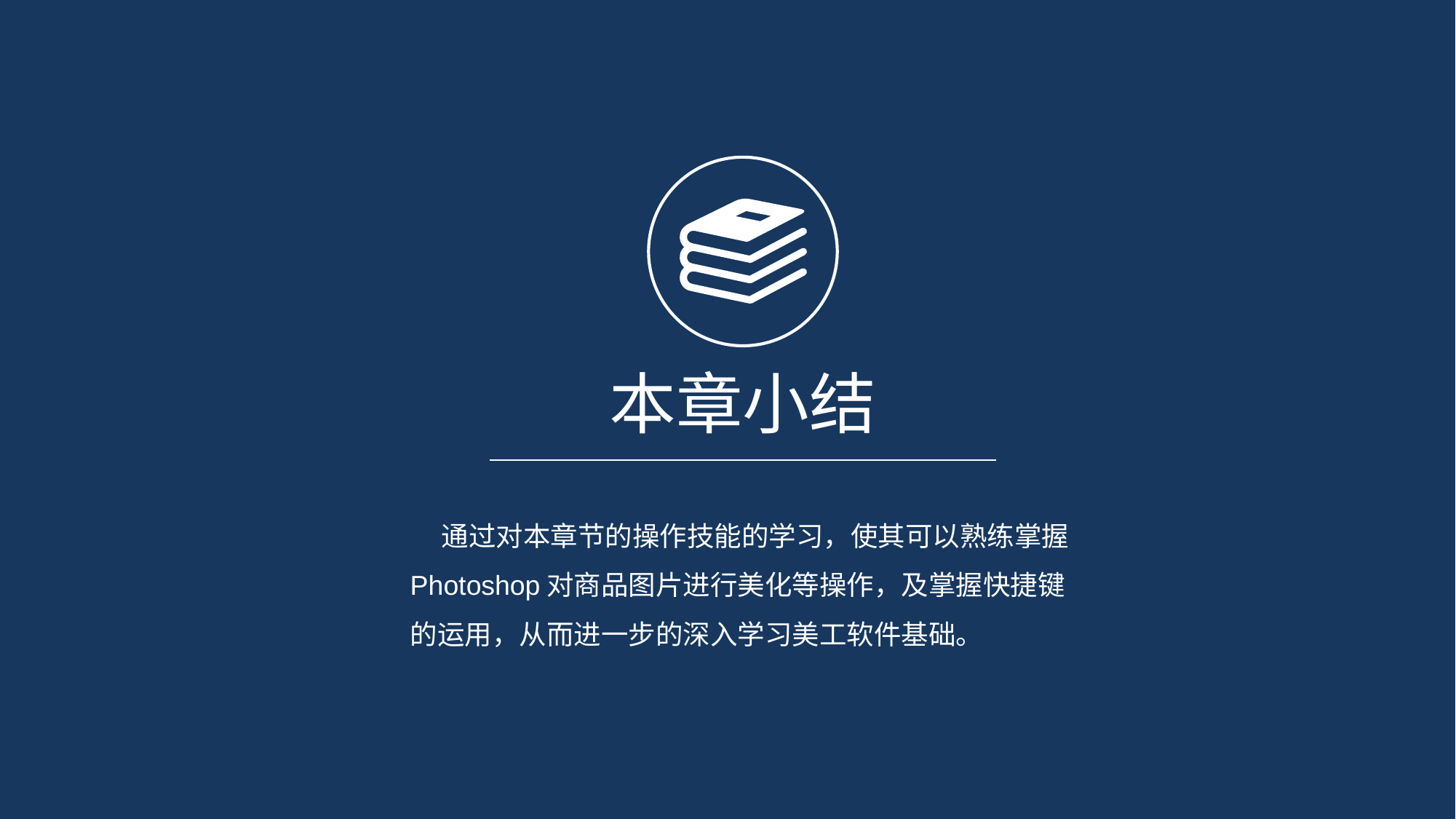

本章小结
    通过对本章节的操作技能的学习，使其可以熟练掌握Photoshop对商品图片进行美化等操作，及掌握快捷键的运用，从而进一步的深入学习美工软件基础。